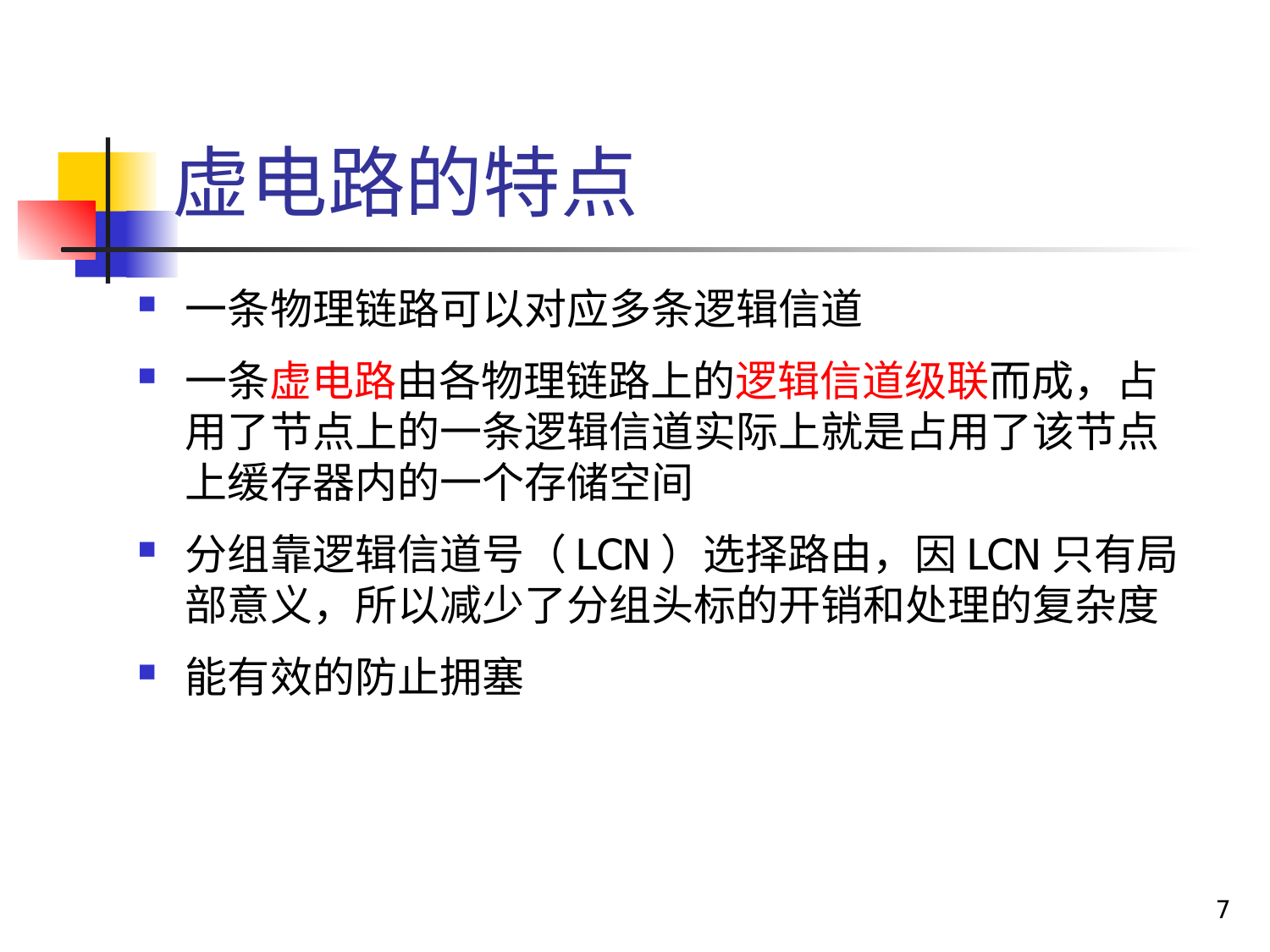

# 虚电路的特点
一条物理链路可以对应多条逻辑信道
一条虚电路由各物理链路上的逻辑信道级联而成，占用了节点上的一条逻辑信道实际上就是占用了该节点上缓存器内的一个存储空间
分组靠逻辑信道号（LCN）选择路由，因LCN只有局部意义，所以减少了分组头标的开销和处理的复杂度
能有效的防止拥塞
7